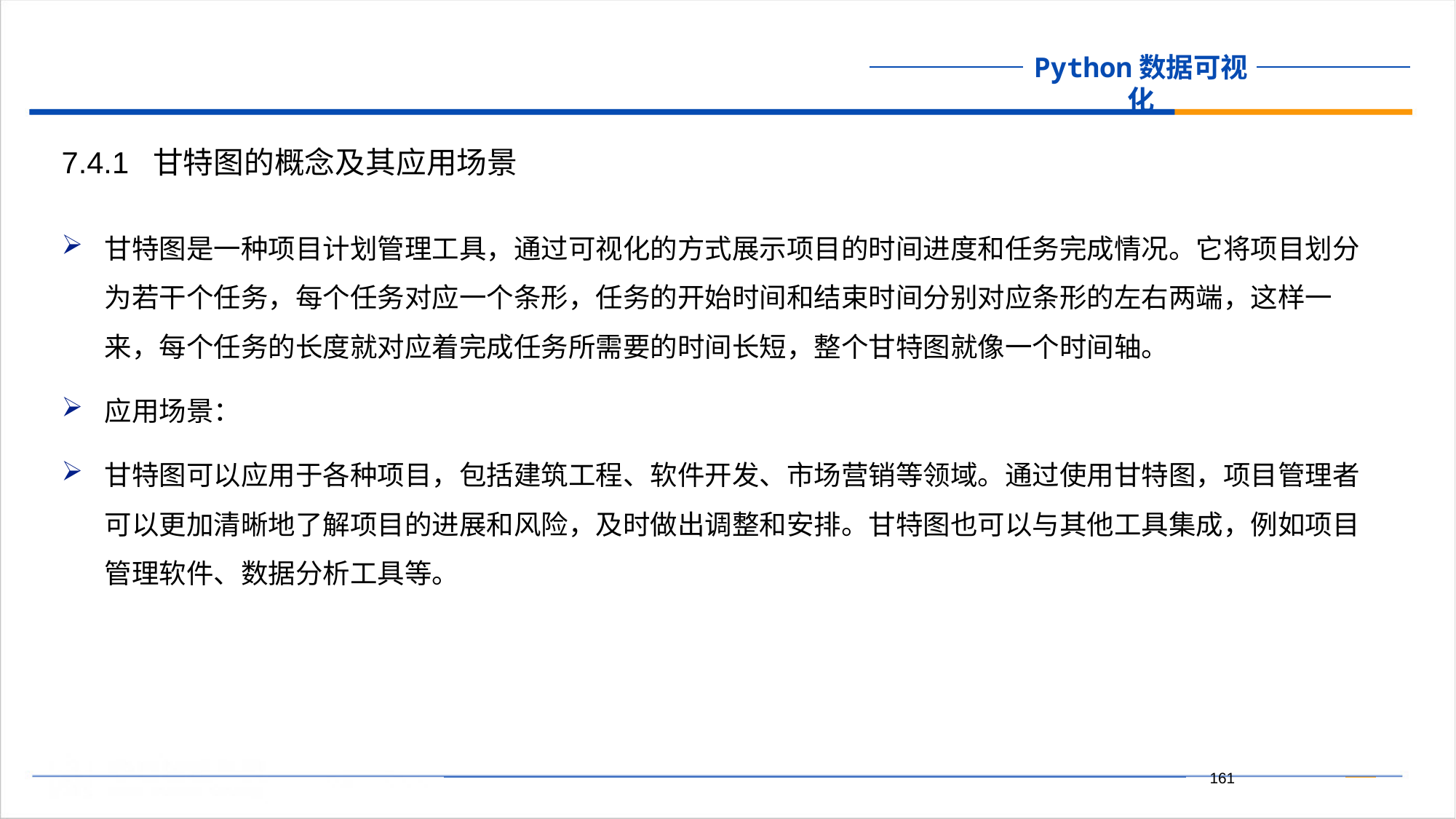

7.4.1  甘特图的概念及其应用场景
甘特图是一种项目计划管理工具，通过可视化的方式展示项目的时间进度和任务完成情况。它将项目划分为若干个任务，每个任务对应一个条形，任务的开始时间和结束时间分别对应条形的左右两端，这样一来，每个任务的长度就对应着完成任务所需要的时间长短，整个甘特图就像一个时间轴。
应用场景：
甘特图可以应用于各种项目，包括建筑工程、软件开发、市场营销等领域。通过使用甘特图，项目管理者可以更加清晰地了解项目的进展和风险，及时做出调整和安排。甘特图也可以与其他工具集成，例如项目管理软件、数据分析工具等。